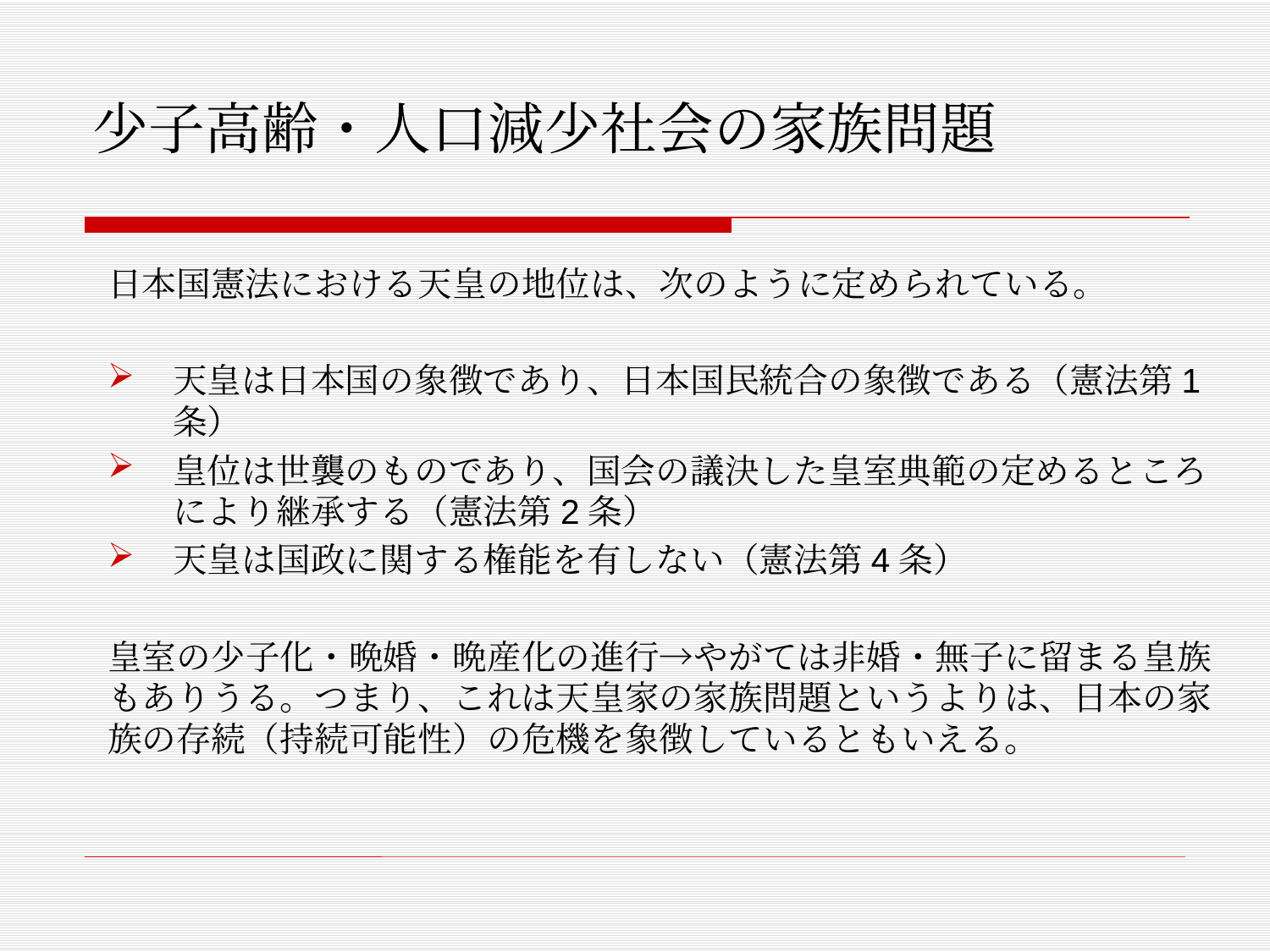

# 少子高齢・人口減少社会の家族問題
日本国憲法における天皇の地位は、次のように定められている。

天皇は日本国の象徴であり、日本国民統合の象徴である（憲法第1条）
皇位は世襲のものであり、国会の議決した皇室典範の定めるところにより継承する（憲法第2条）
天皇は国政に関する権能を有しない（憲法第4条）﻿

皇室の少子化・晩婚・晩産化の進行→やがては非婚・無子に留まる皇族もありうる。つまり、これは天皇家の家族問題というよりは、日本の家族の存続（持続可能性）の危機を象徴しているともいえる。